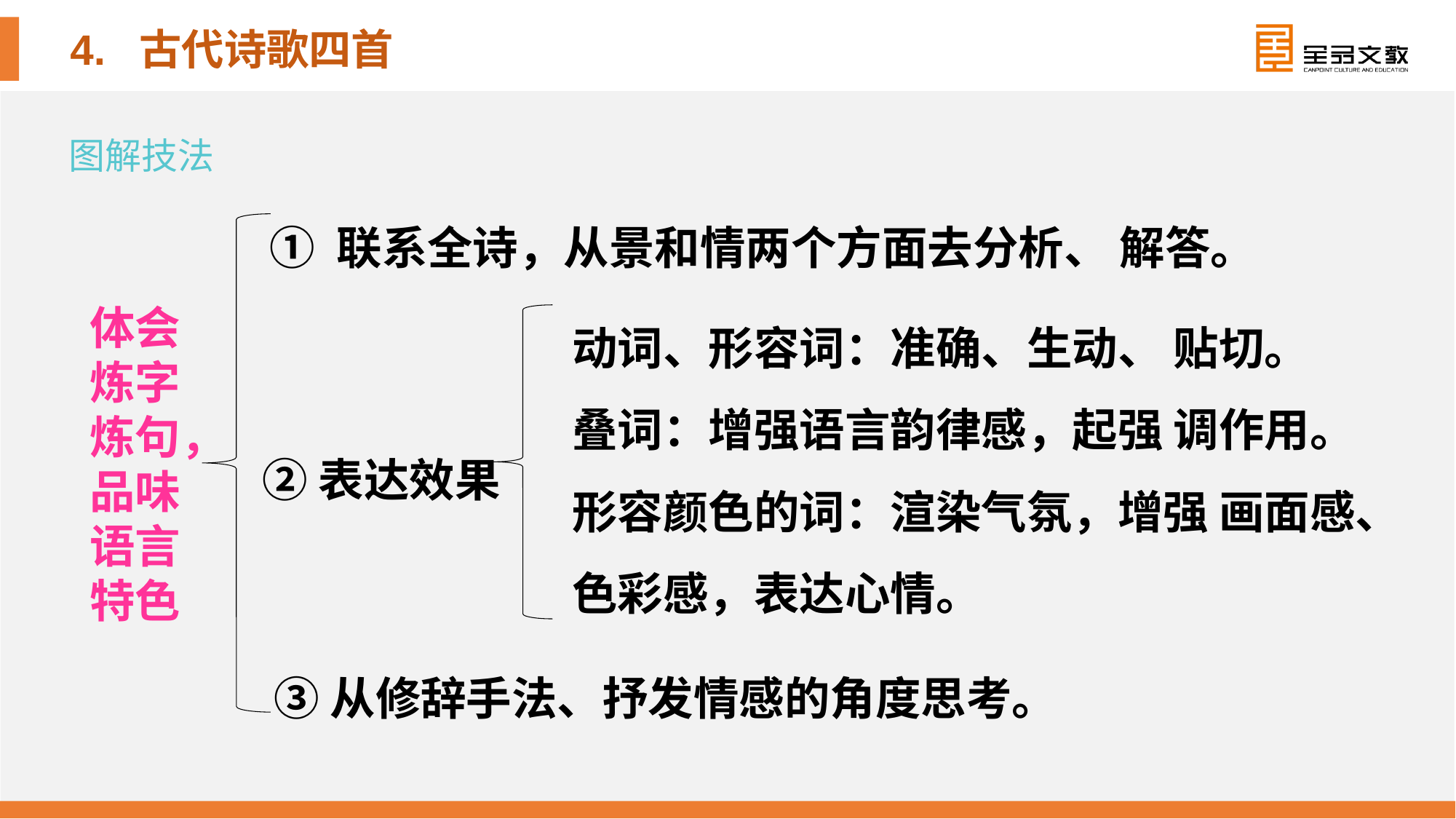

图解技法
① 联系全诗，从景和情两个方面去分析、 解答。

动词、形容词：准确、生动、 贴切。
叠词：增强语言韵律感，起强 调作用。
形容颜色的词：渲染气氛，增强 画面感、色彩感，表达心情。
体会炼字炼句，品味语言特色
②表达效果

③从修辞手法、抒发情感的角度思考。